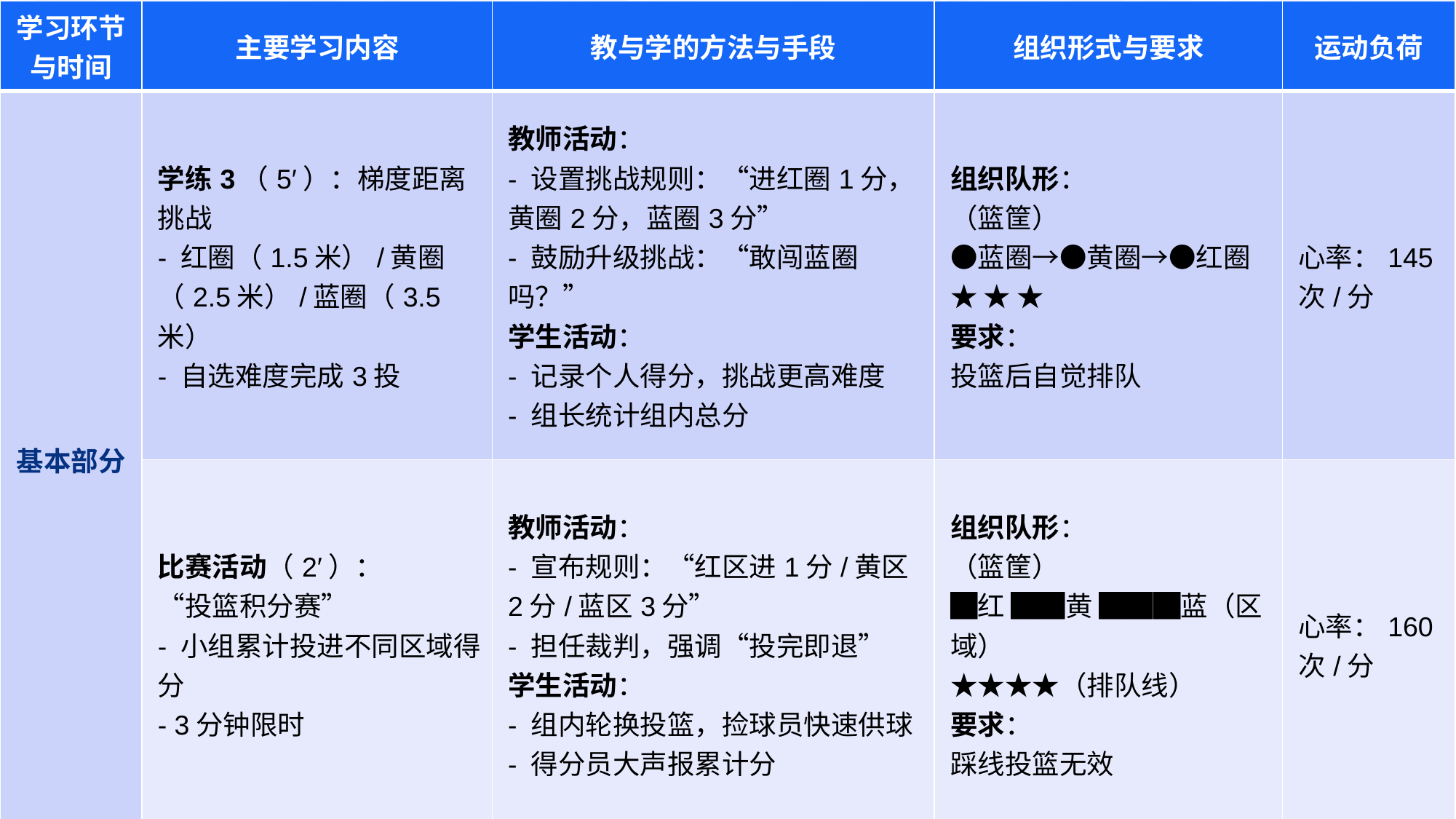

| 学习环节与时间 | 主要学习内容 | 教与学的方法与手段 | 组织形式与要求 | 运动负荷 |
| --- | --- | --- | --- | --- |
| 基本部分 | 学练3（5′）：梯度距离挑战 - 红圈（1.5米）/黄圈（2.5米）/蓝圈（3.5米） - 自选难度完成3投 | 教师活动： - 设置挑战规则：“进红圈1分，黄圈2分，蓝圈3分” - 鼓励升级挑战：“敢闯蓝圈吗？” 学生活动： - 记录个人得分，挑战更高难度 - 组长统计组内总分 | 组织队形： （篮筐） ●蓝圈→●黄圈→●红圈 ★ ★ ★ 要求： 投篮后自觉排队 | 心率：145次/分 |
|  | 比赛活动（2′）： “投篮积分赛” - 小组累计投进不同区域得分 - 3分钟限时 | 教师活动： - 宣布规则：“红区进1分/黄区2分/蓝区3分” - 担任裁判，强调“投完即退” 学生活动： - 组内轮换投篮，捡球员快速供球 - 得分员大声报累计分 | 组织队形： （篮筐） █红 ██黄 ███蓝（区域） ★★★★（排队线） 要求： 踩线投篮无效 | 心率：160次/分 |